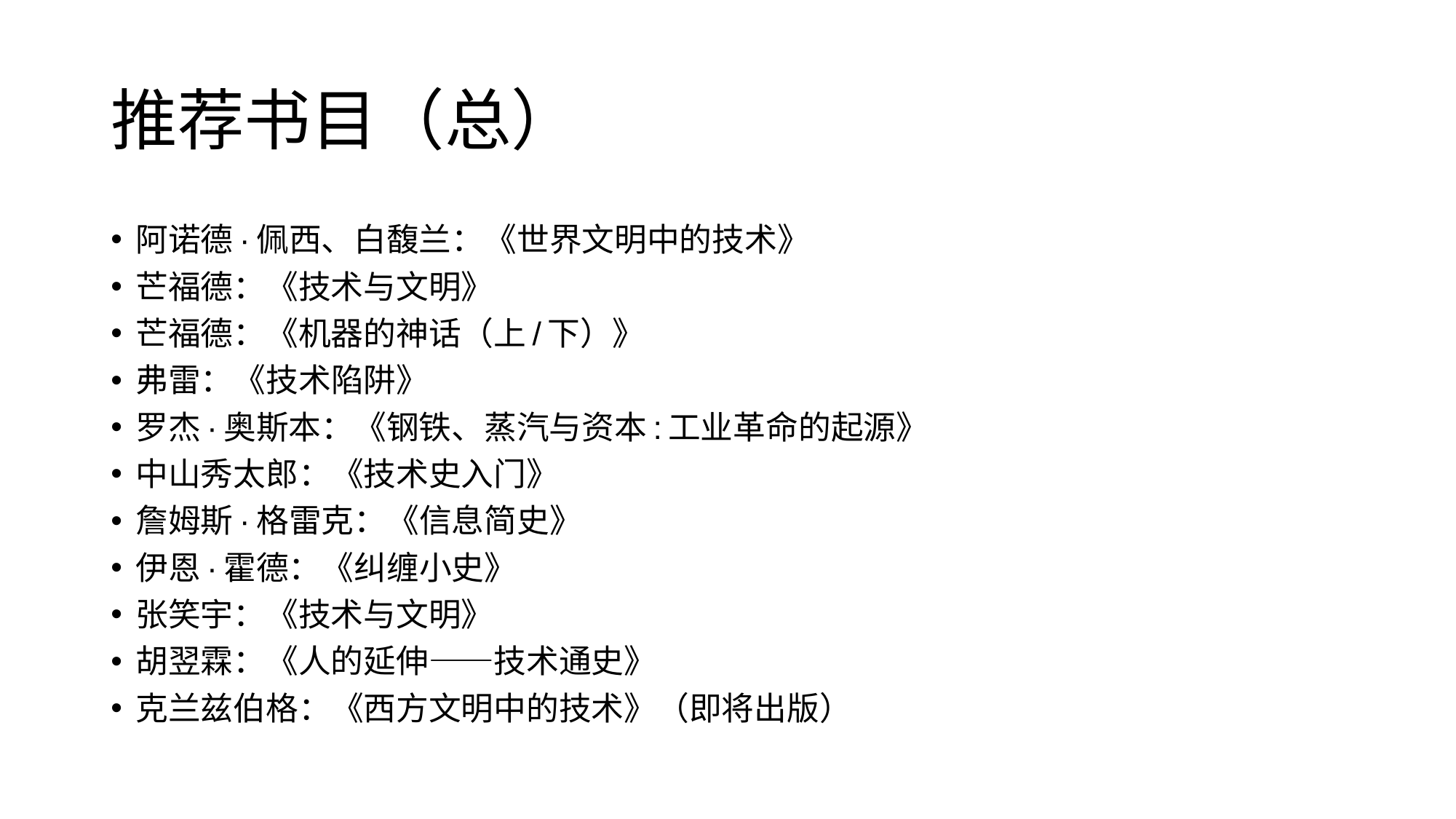

# 推荐书目（总）
阿诺德·佩西、白馥兰：《世界文明中的技术》
芒福德：《技术与文明》
芒福德：《机器的神话（上/下）》
弗雷：《技术陷阱》
罗杰·奥斯本：《钢铁、蒸汽与资本:工业革命的起源》
中山秀太郎：《技术史入门》
詹姆斯·格雷克：《信息简史》
伊恩·霍德：《纠缠小史》
张笑宇：《技术与文明》
胡翌霖：《人的延伸——技术通史》
克兰兹伯格：《西方文明中的技术》（即将出版）